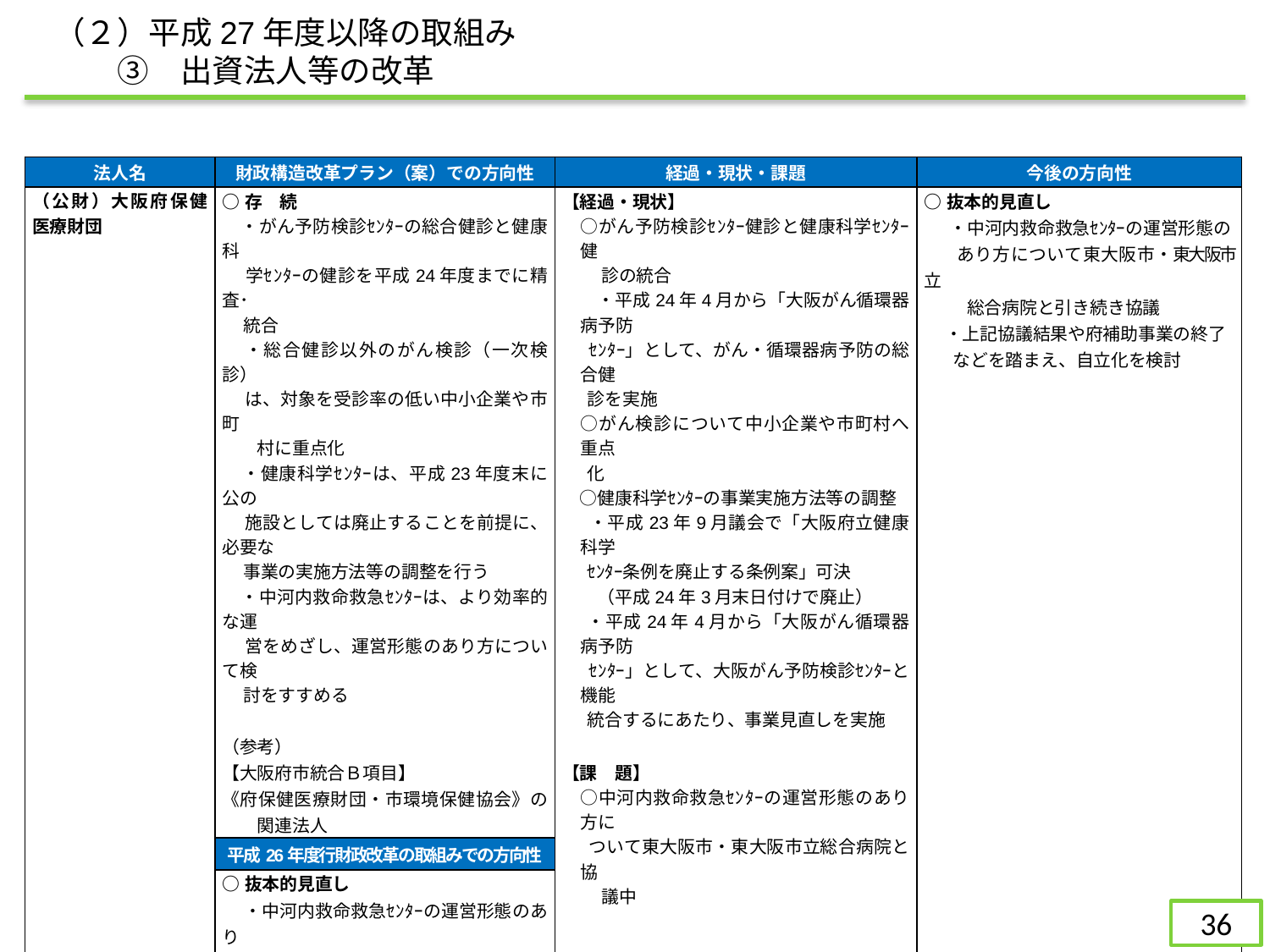

（２）平成27年度以降の取組み
　　③　出資法人等の改革
| 法人名 | 財政構造改革プラン（案）での方向性 | 経過・現状・課題 | 今後の方向性 |
| --- | --- | --- | --- |
| （公財）大阪府保健医療財団 | ○存　続 ・がん予防検診ｾﾝﾀｰの総合健診と健康科 学ｾﾝﾀｰの健診を平成24年度までに精査･ 統合 ・総合健診以外のがん検診（一次検診） は、対象を受診率の低い中小企業や市町 　　村に重点化 ・健康科学ｾﾝﾀｰは、平成23年度末に公の 施設としては廃止することを前提に、必要な 事業の実施方法等の調整を行う ・中河内救命救急ｾﾝﾀｰは、より効率的な運 営をめざし、運営形態のあり方について検 討をすすめる （参考） 【大阪府市統合Ｂ項目】 《府保健医療財団・市環境保健協会》の　　関連法人 | 【経過・現状】 　○がん予防検診ｾﾝﾀｰ健診と健康科学ｾﾝﾀｰ健 　　 診の統合 　　・平成24年4月から「大阪がん循環器病予防 ｾﾝﾀｰ」として、がん・循環器病予防の総合健 診を実施 　○がん検診について中小企業や市町村へ重点 化 　○健康科学ｾﾝﾀｰの事業実施方法等の調整 　 ・平成23年9月議会で「大阪府立健康科学 ｾﾝﾀｰ条例を廃止する条例案」可決 　　（平成24年3月末日付けで廃止） ・平成24年4月から「大阪がん循環器病予防 ｾﾝﾀｰ」として、大阪がん予防検診ｾﾝﾀｰと機能 統合するにあたり、事業見直しを実施 【課　題】 　○中河内救命救急ｾﾝﾀｰの運営形態のあり方に ついて東大阪市・東大阪市立総合病院と協 　　 議中 | ○抜本的見直し 　 ・中河内救命救急ｾﾝﾀｰの運営形態の あり方について東大阪市・東大阪市立 　　 総合病院と引き続き協議 ・上記協議結果や府補助事業の終了 などを踏まえ、自立化を検討 |
|  | 平成26年度行財政改革の取組みでの方向性 |  |  |
|  | ○抜本的見直し 　 ・中河内救命救急ｾﾝﾀｰの運営形態のあり 　　方について東大阪市・東大阪市立総合病 　　院と協議を継続 ・上記協議結果や府補助事業の終了など 　　を踏まえ、自立化を検討 |  |  |
36